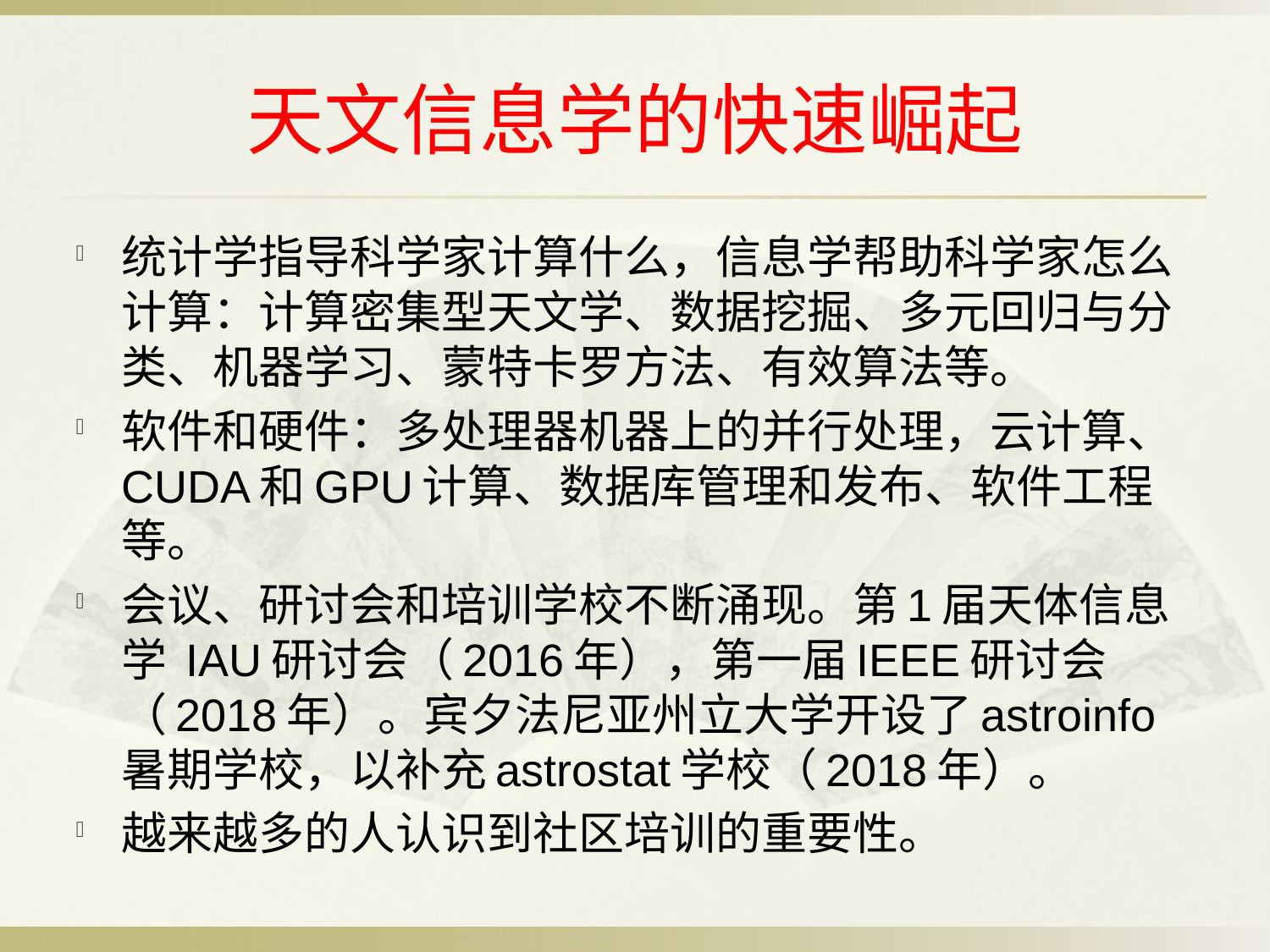

# 天文信息学的快速崛起
统计学指导科学家计算什么，信息学帮助科学家怎么计算：计算密集型天文学、数据挖掘、多元回归与分类、机器学习、蒙特卡罗方法、有效算法等。
软件和硬件：多处理器机器上的并行处理，云计算、CUDA和GPU计算、数据库管理和发布、软件工程等。
会议、研讨会和培训学校不断涌现。第1届天体信息学 IAU研讨会（2016年），第一届IEEE研讨会（2018年）。宾夕法尼亚州立大学开设了astroinfo暑期学校，以补充astrostat学校（2018年）。
越来越多的人认识到社区培训的重要性。